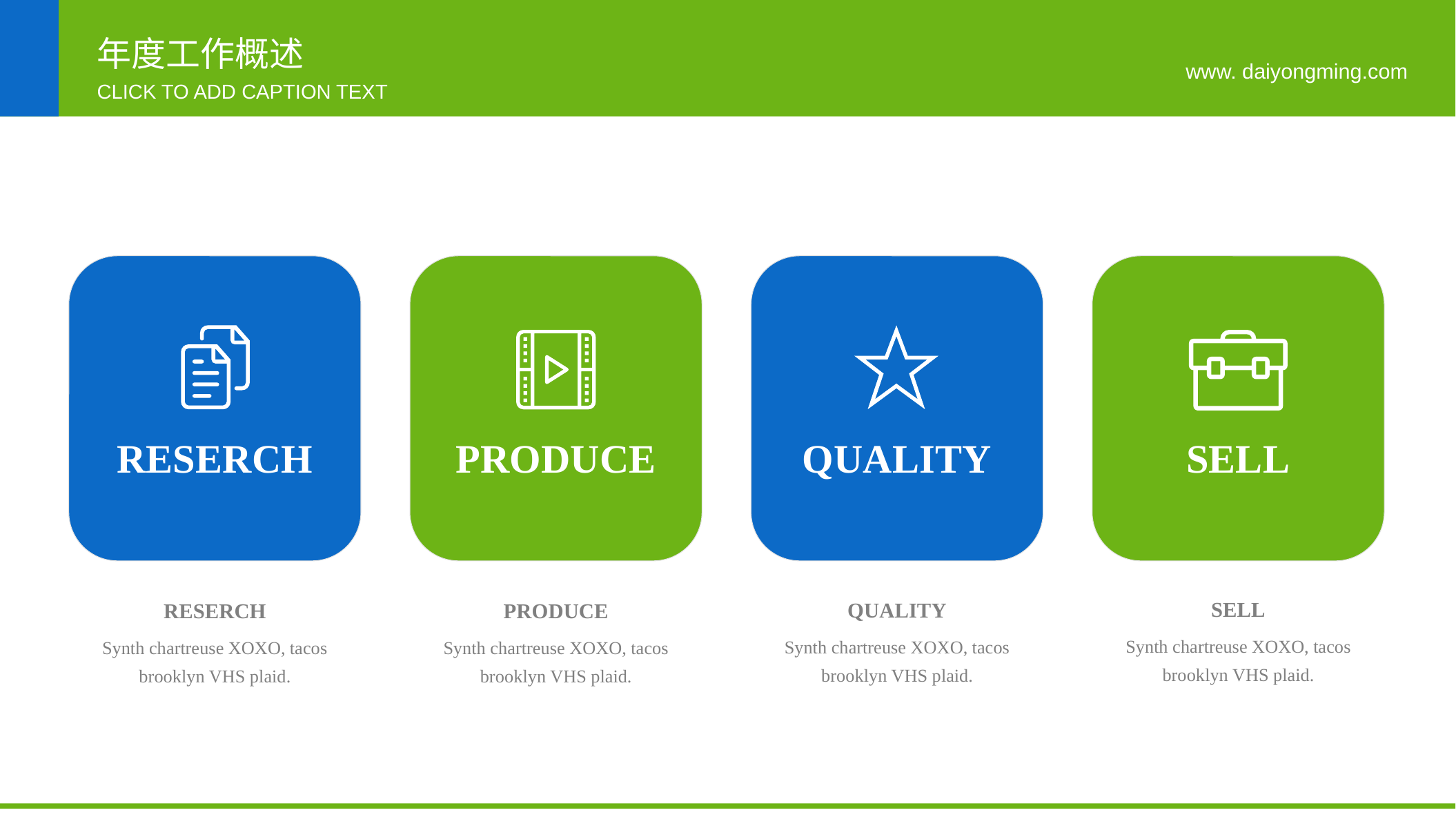

年度工作概述
www. daiyongming.com
CLICK TO ADD CAPTION TEXT

RESERCH

PRODUCE

QUALITY

SELL

SELL
Synth chartreuse XOXO, tacos brooklyn VHS plaid.
QUALITY
Synth chartreuse XOXO, tacos brooklyn VHS plaid.
RESERCH
Synth chartreuse XOXO, tacos brooklyn VHS plaid.
PRODUCE
Synth chartreuse XOXO, tacos brooklyn VHS plaid.